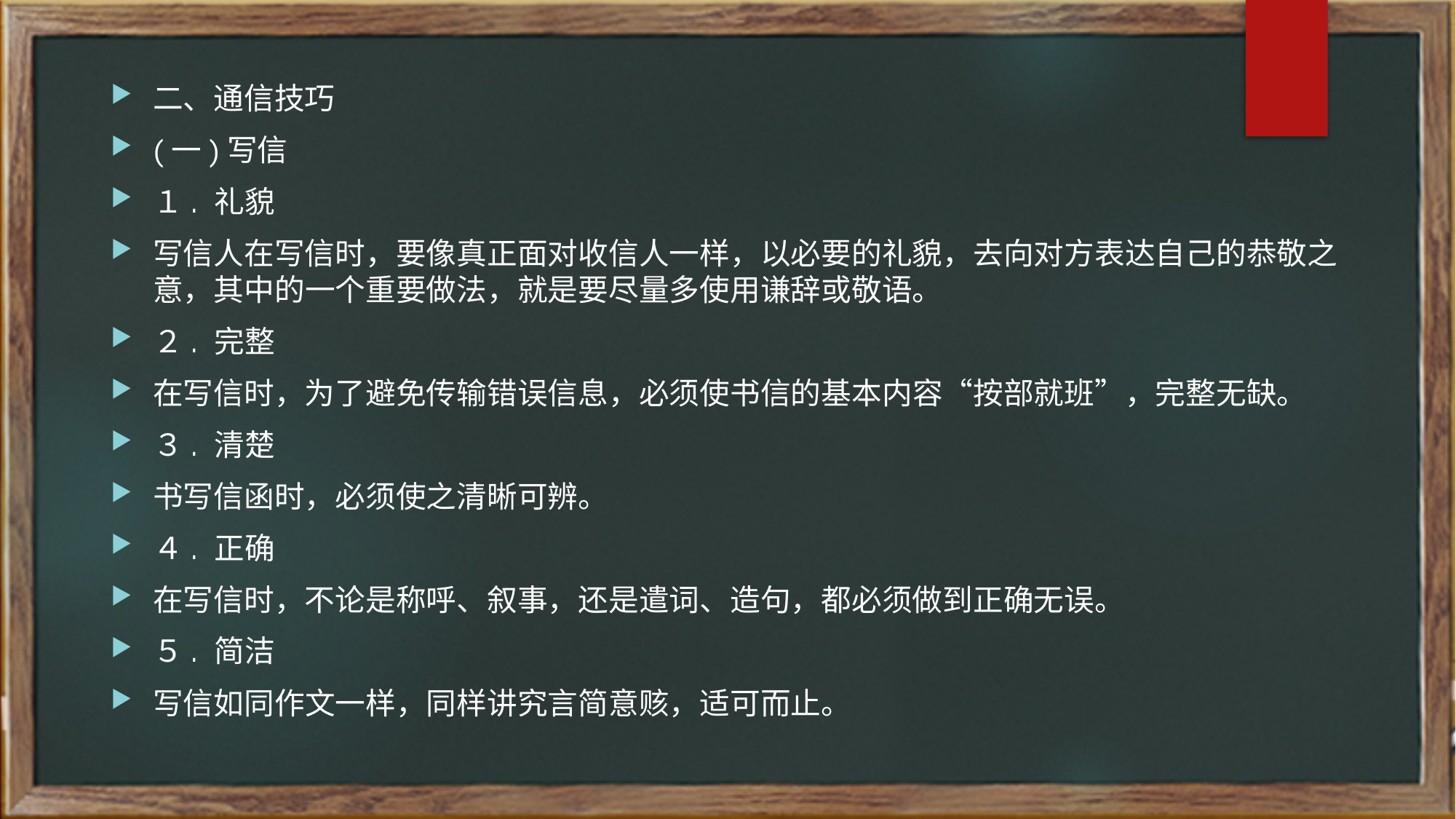

二、通信技巧
(一)写信
１. 礼貌
写信人在写信时，要像真正面对收信人一样，以必要的礼貌，去向对方表达自己的恭敬之意，其中的一个重要做法，就是要尽量多使用谦辞或敬语。
２. 完整
在写信时，为了避免传输错误信息，必须使书信的基本内容“按部就班”，完整无缺。
３. 清楚
书写信函时，必须使之清晰可辨。
４. 正确
在写信时，不论是称呼、叙事，还是遣词、造句，都必须做到正确无误。
５. 简洁
写信如同作文一样，同样讲究言简意赅，适可而止。